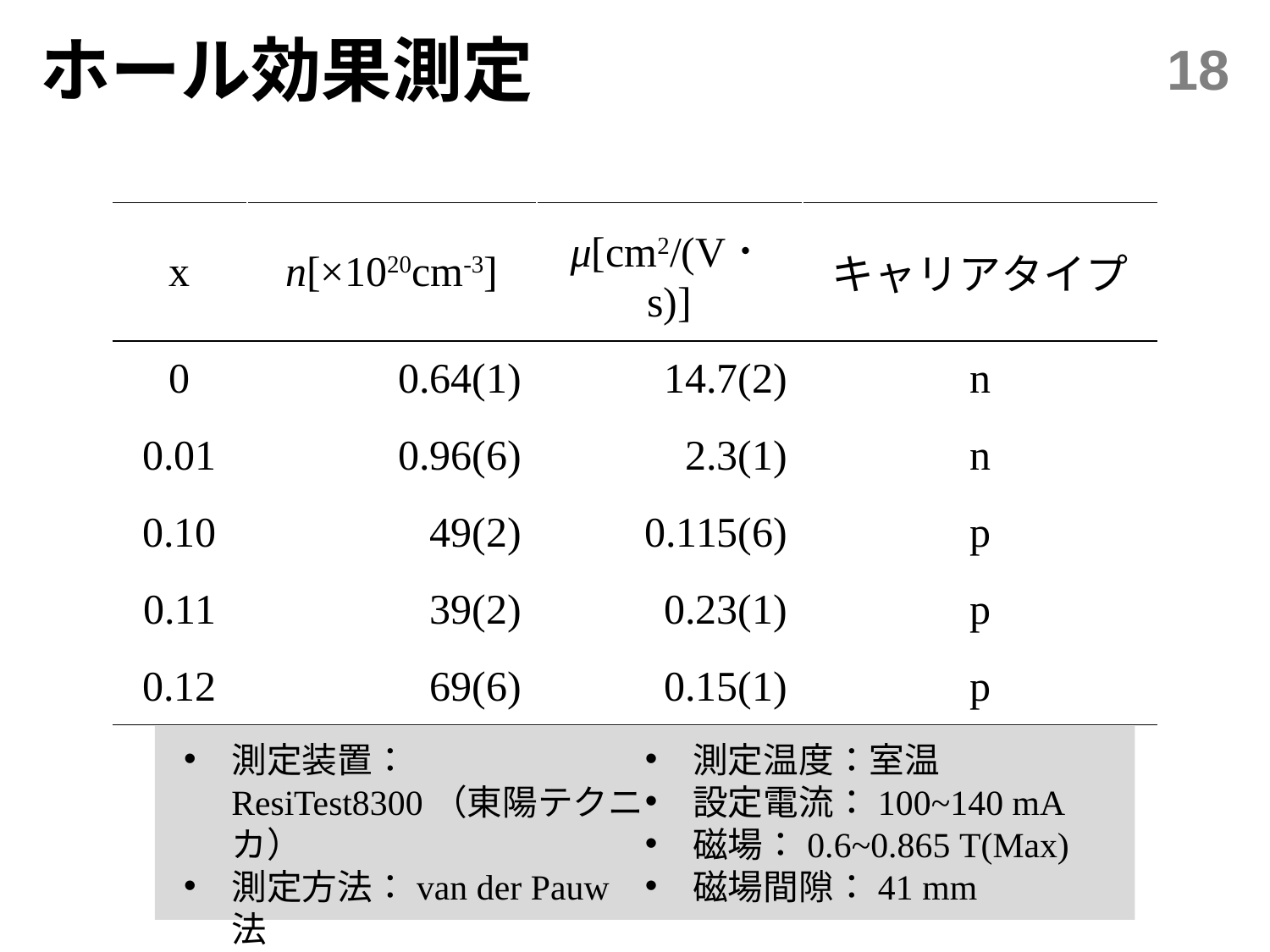

ホール効果測定
18
| x | n[×1020cm-3] | μ[cm2/(V･s)] | キャリアタイプ |
| --- | --- | --- | --- |
| 0 | 0.64(1) | 14.7(2) | n |
| 0.01 | 0.96(6) | 2.3(1) | n |
| 0.10 | 49(2) | 0.115(6) | p |
| 0.11 | 39(2) | 0.23(1) | p |
| 0.12 | 69(6) | 0.15(1) | p |

測定装置：ResiTest8300（東陽テクニカ）
測定方法：van der Pauw法
測定温度：室温
設定電流：100~140 mA
磁場：0.6~0.865 T(Max)
磁場間隙：41 mm